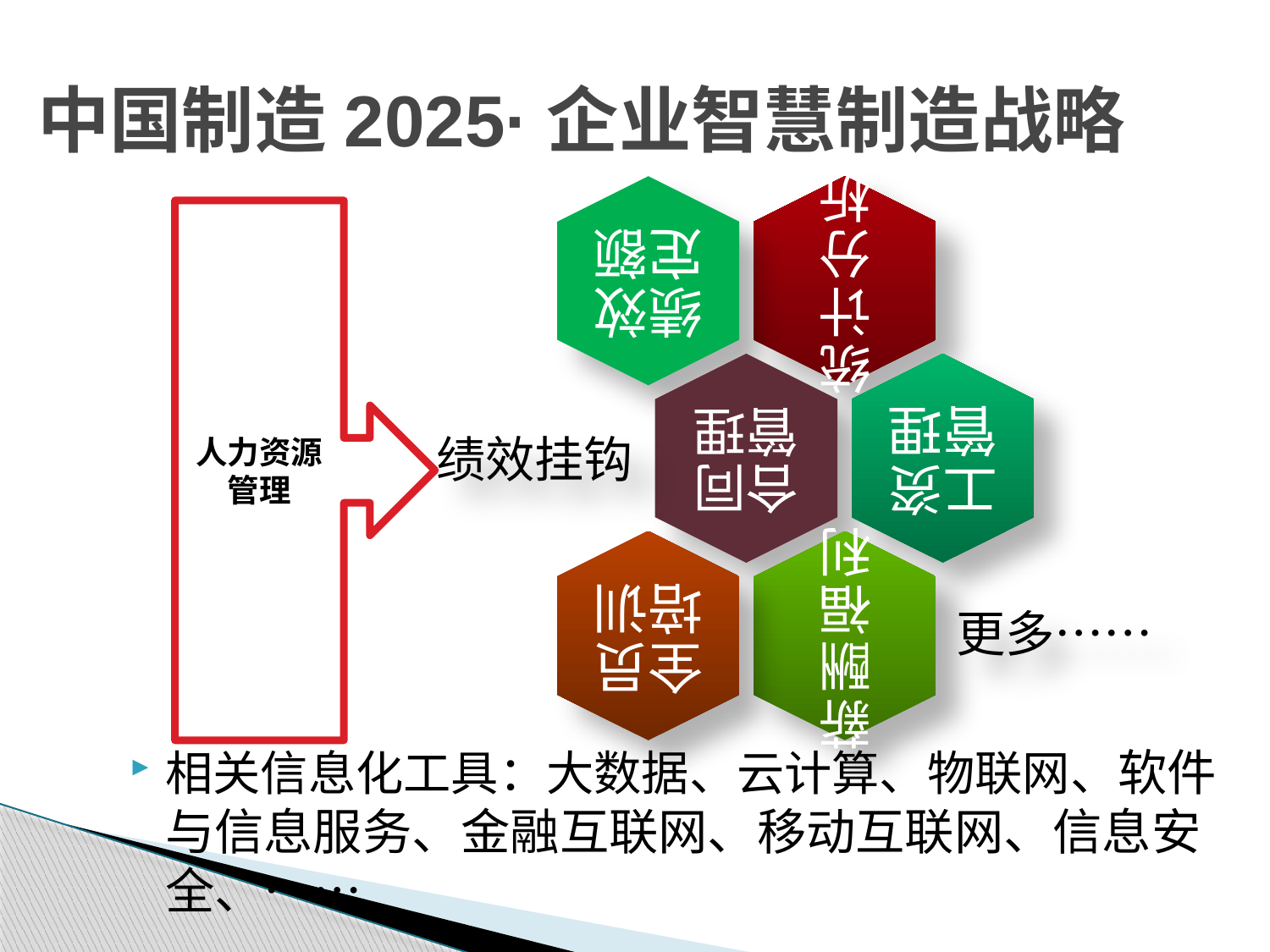

# 中国制造2025·企业智慧制造战略
统计分析
绩效定额
合同管理
绩效挂钩
工资管理
薪酬福利
更多……
全员培训
人力资源管理
相关信息化工具：大数据、云计算、物联网、软件与信息服务、金融互联网、移动互联网、信息安全、……